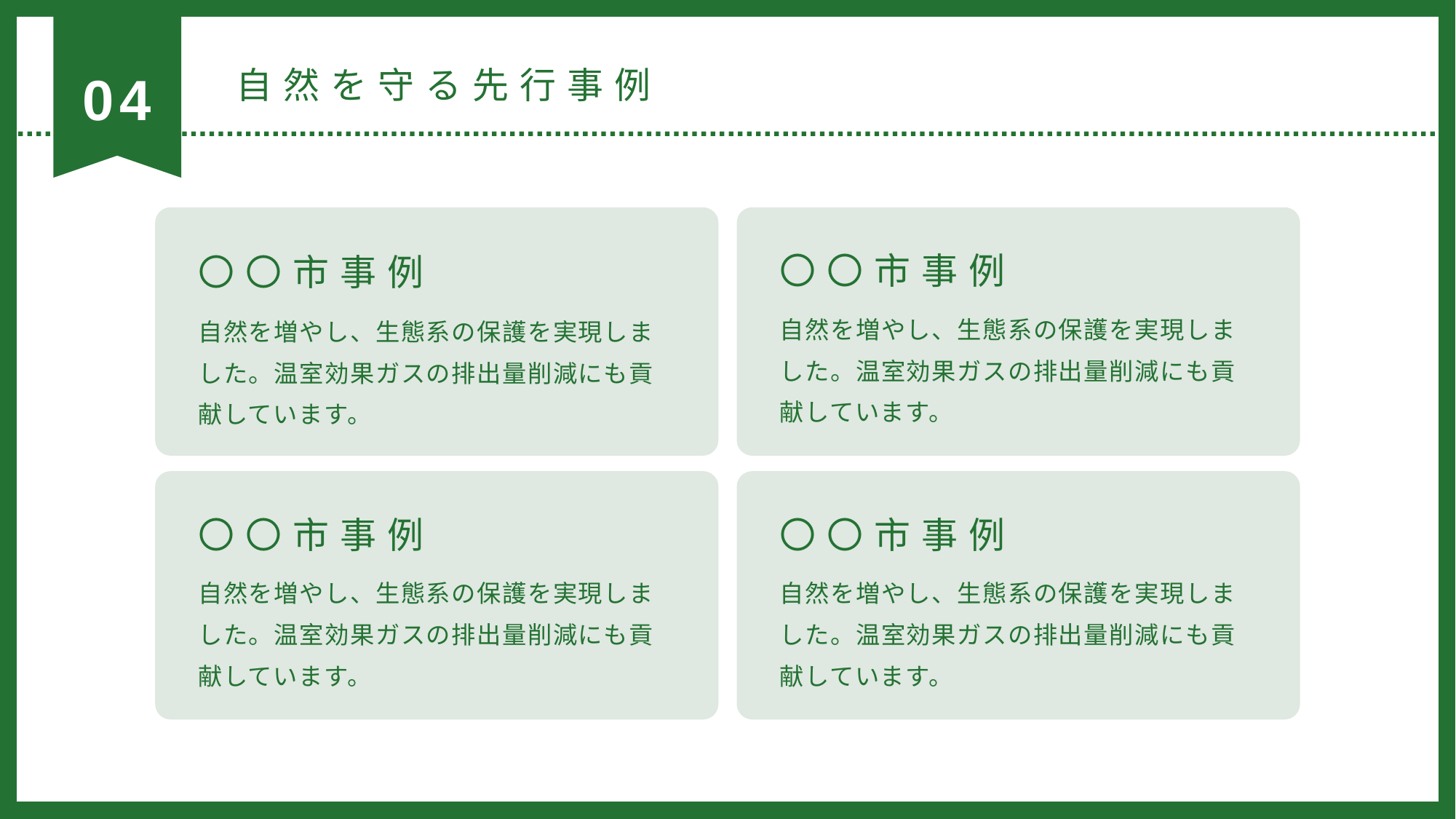

04
自然を守る先行事例

〇〇市事例
自然を増やし、生態系の保護を実現しました。温室効果ガスの排出量削減にも貢献しています。

〇〇市事例
自然を増やし、生態系の保護を実現しました。温室効果ガスの排出量削減にも貢献しています。

〇〇市事例
〇〇市事例
自然を増やし、生態系の保護を実現しました。温室効果ガスの排出量削減にも貢献しています。
自然を増やし、生態系の保護を実現しました。温室効果ガスの排出量削減にも貢献しています。